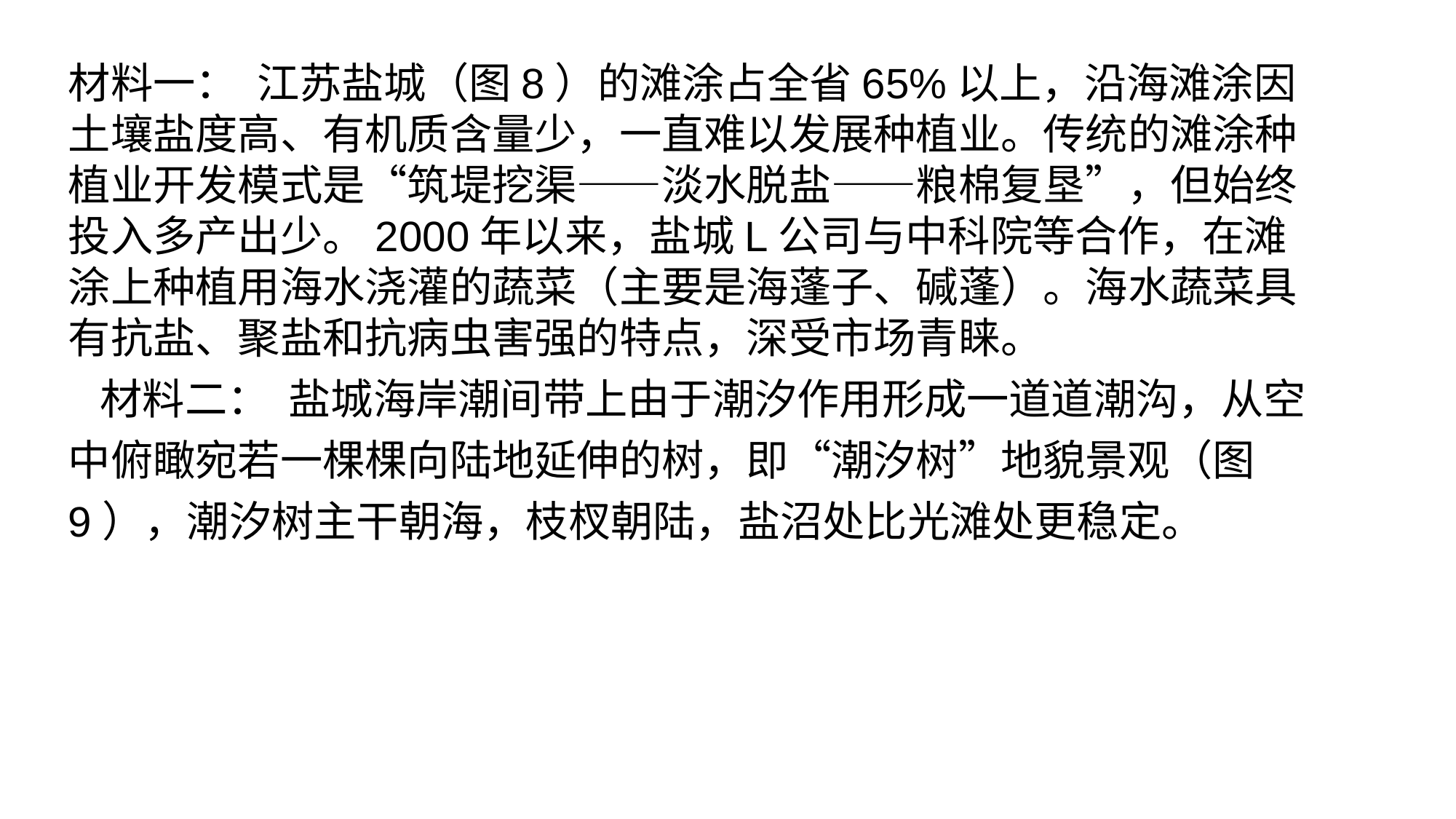

材料一：  江苏盐城（图8）的滩涂占全省65%以上，沿海滩涂因土壤盐度高、有机质含量少，一直难以发展种植业。传统的滩涂种植业开发模式是“筑堤挖渠——淡水脱盐——粮棉复垦”，但始终投入多产出少。2000年以来，盐城L公司与中科院等合作，在滩涂上种植用海水浇灌的蔬菜（主要是海蓬子、碱蓬）。海水蔬菜具有抗盐、聚盐和抗病虫害强的特点，深受市场青睐。材料二：  盐城海岸潮间带上由于潮汐作用形成一道道潮沟，从空中俯瞰宛若一棵棵向陆地延伸的树，即“潮汐树”地貌景观（图9），潮汐树主干朝海，枝杈朝陆，盐沼处比光滩处更稳定。